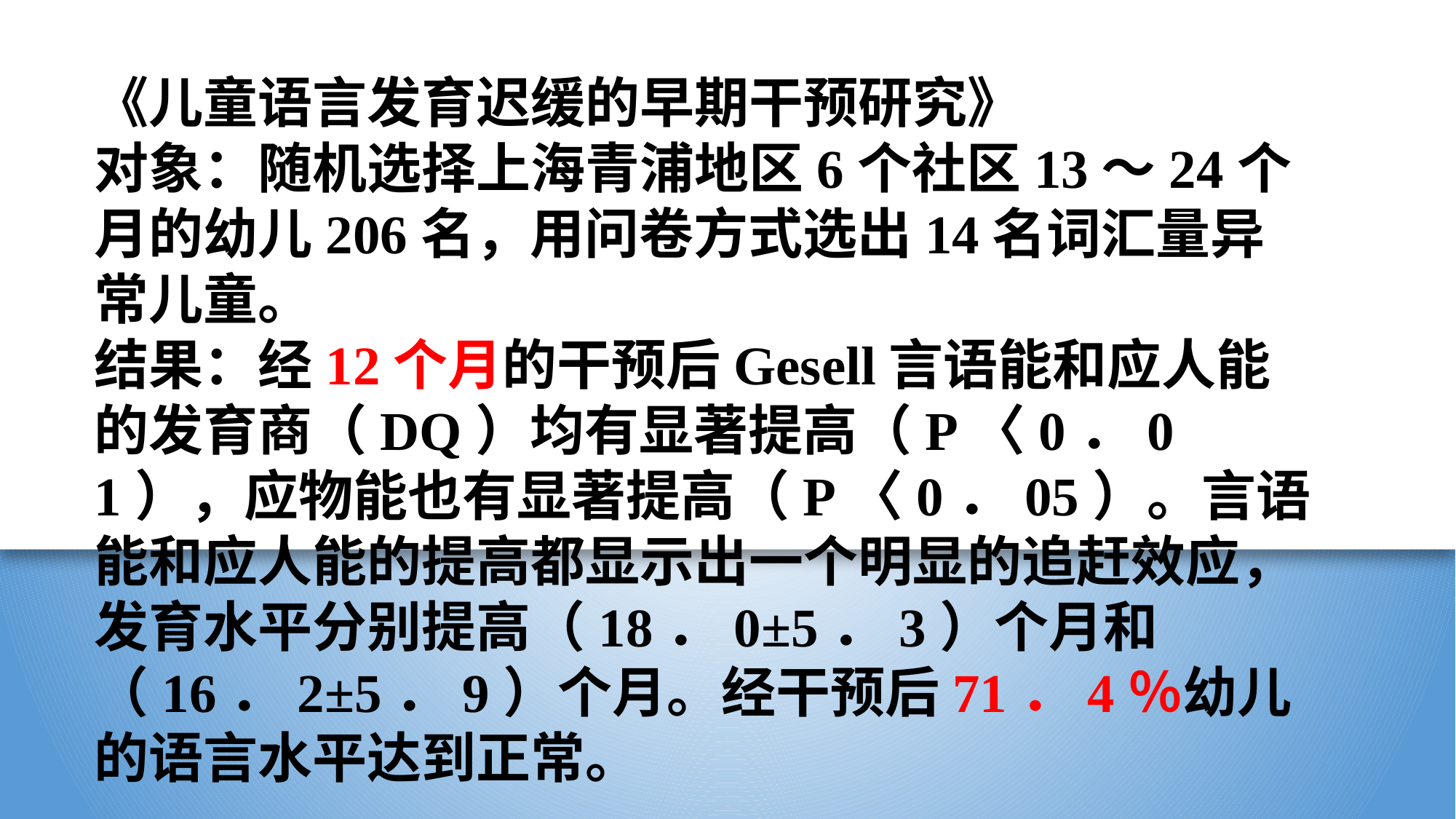

《儿童语言发育迟缓的早期干预研究》
对象：随机选择上海青浦地区6个社区13～24个月的幼儿206名，用问卷方式选出14名词汇量异常儿童。
结果：经12个月的干预后Gesell言语能和应人能的发育商（DQ）均有显著提高（P〈0．01），应物能也有显著提高（P〈0．05）。言语能和应人能的提高都显示出一个明显的追赶效应，发育水平分别提高（18．0±5．3）个月和（16．2±5．9）个月。经干预后71．4％幼儿的语言水平达到正常。